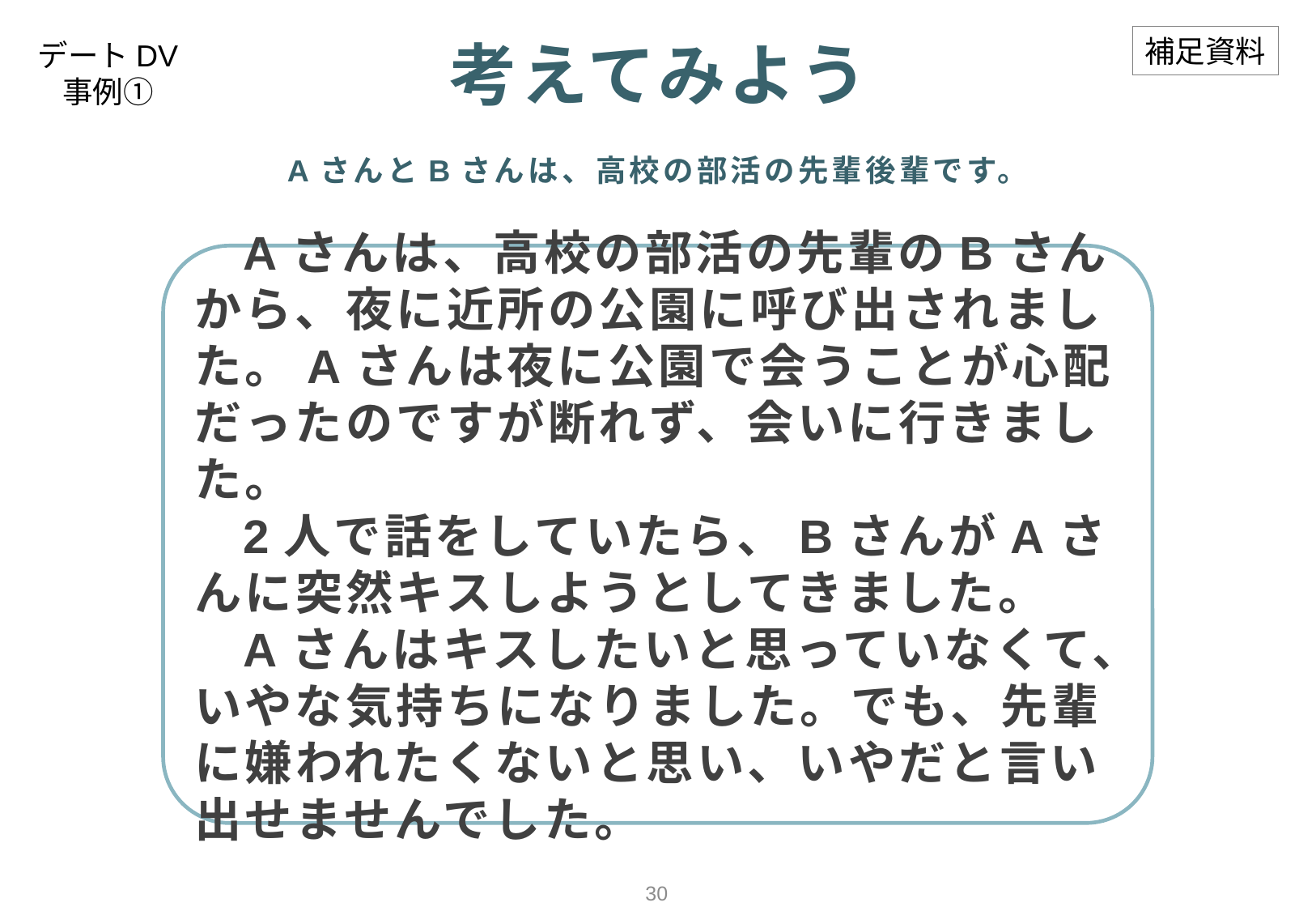

考えてみよう
補足資料
デートDV
事例①
AさんとBさんは、高校の部活の先輩後輩です。
Aさんは、高校の部活の先輩のBさんから、夜に近所の公園に呼び出されました。Aさんは夜に公園で会うことが心配だったのですが断れず、会いに行きました。
2人で話をしていたら、BさんがAさんに突然キスしようとしてきました。
Aさんはキスしたいと思っていなくて、いやな気持ちになりました。でも、先輩に嫌われたくないと思い、いやだと言い出せませんでした。
30